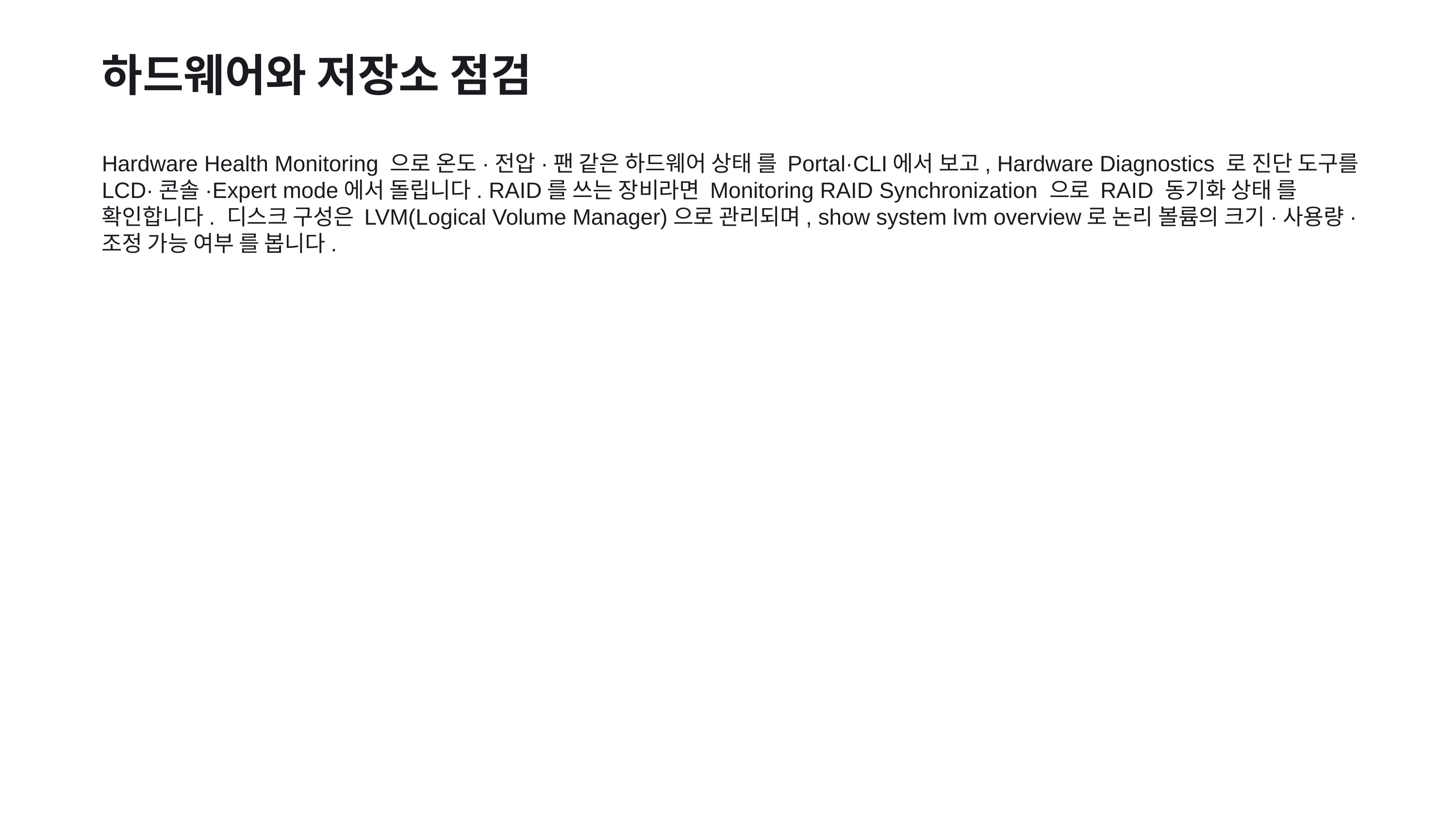

하드웨어와 저장소 점검
Hardware Health Monitoring 으로 온도·전압·팬 같은 하드웨어 상태 를 Portal·CLI에서 보고, Hardware Diagnostics 로 진단 도구를 LCD·콘솔·Expert mode에서 돌립니다. RAID를 쓰는 장비라면 Monitoring RAID Synchronization 으로 RAID 동기화 상태 를 확인합니다. 디스크 구성은 LVM(Logical Volume Manager)으로 관리되며, show system lvm overview로 논리 볼륨의 크기·사용량·조정 가능 여부 를 봅니다.